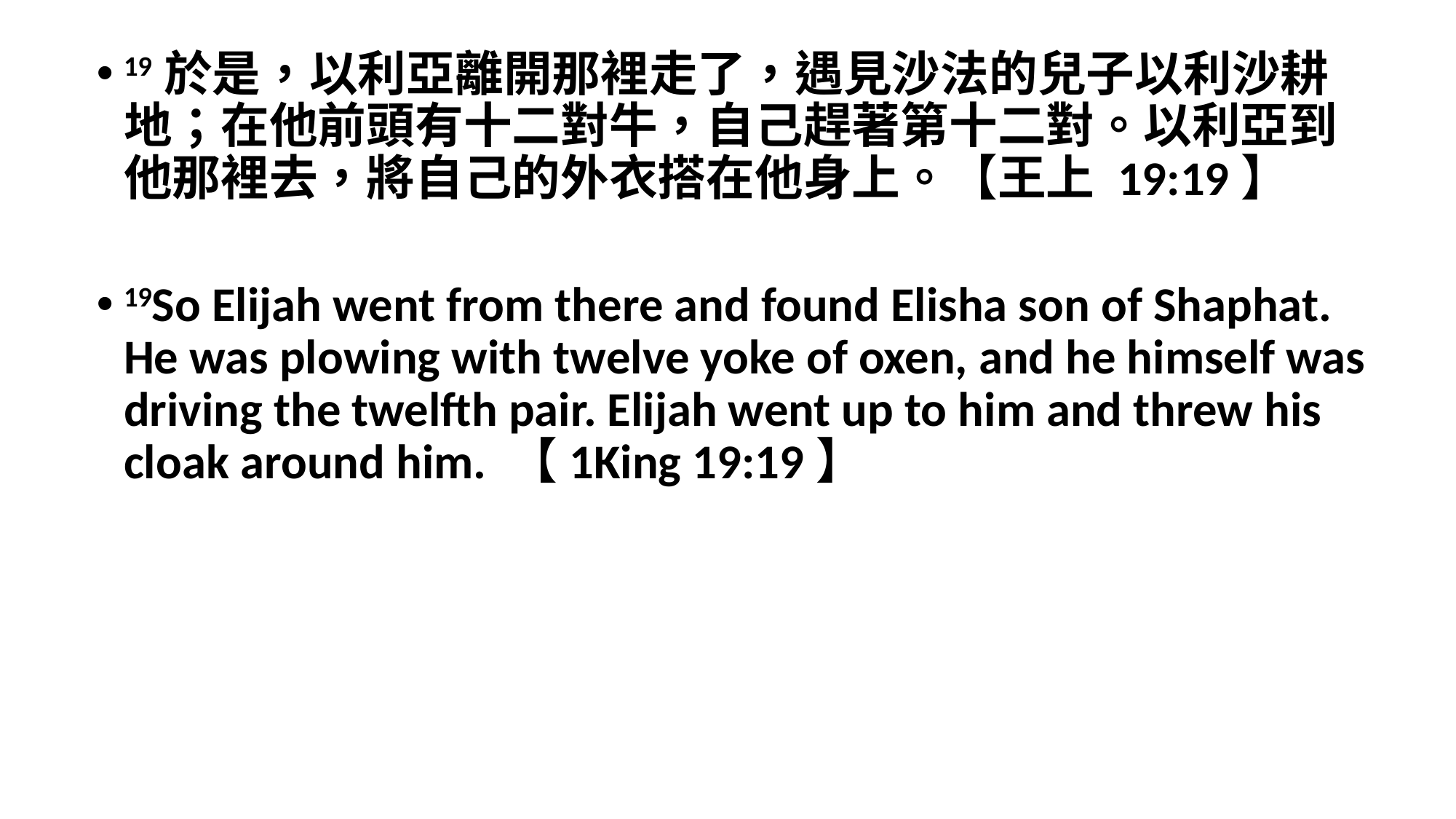

19於是，以利亞離開那裡走了，遇見沙法的兒子以利沙耕地；在他前頭有十二對牛，自己趕著第十二對。以利亞到他那裡去，將自己的外衣搭在他身上。【王上 19:19】
19So Elijah went from there and found Elisha son of Shaphat. He was plowing with twelve yoke of oxen, and he himself was driving the twelfth pair. Elijah went up to him and threw his cloak around him. 【1King 19:19】

#